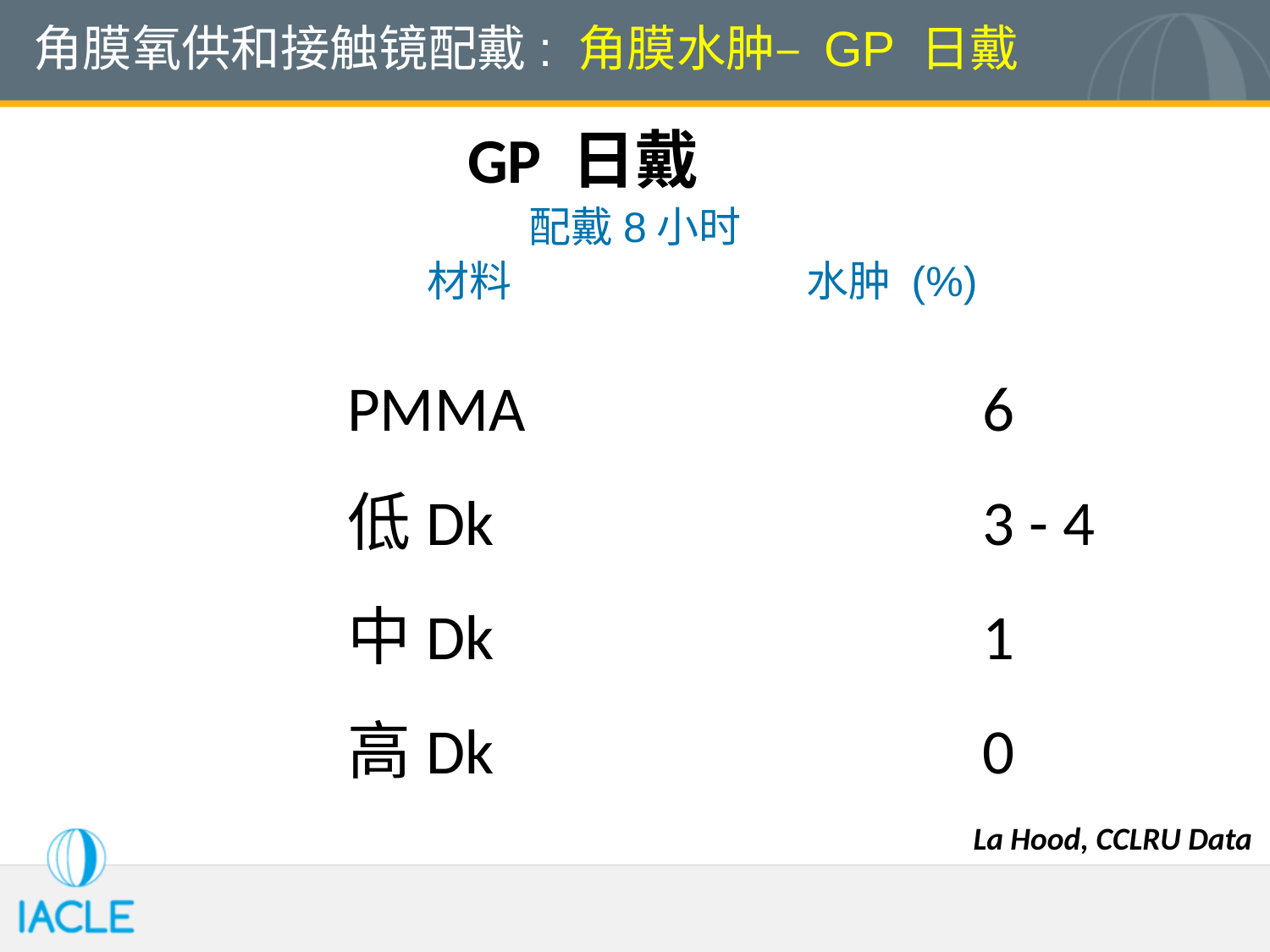

角膜氧供和接触镜配戴: 角膜水肿– GP 日戴

GP 日戴
配戴8小时
材料                               水肿 (%)
	PMMA				6
	低Dk				3 - 4
	中Dk				1
	高Dk				0
La Hood, CCLRU Data